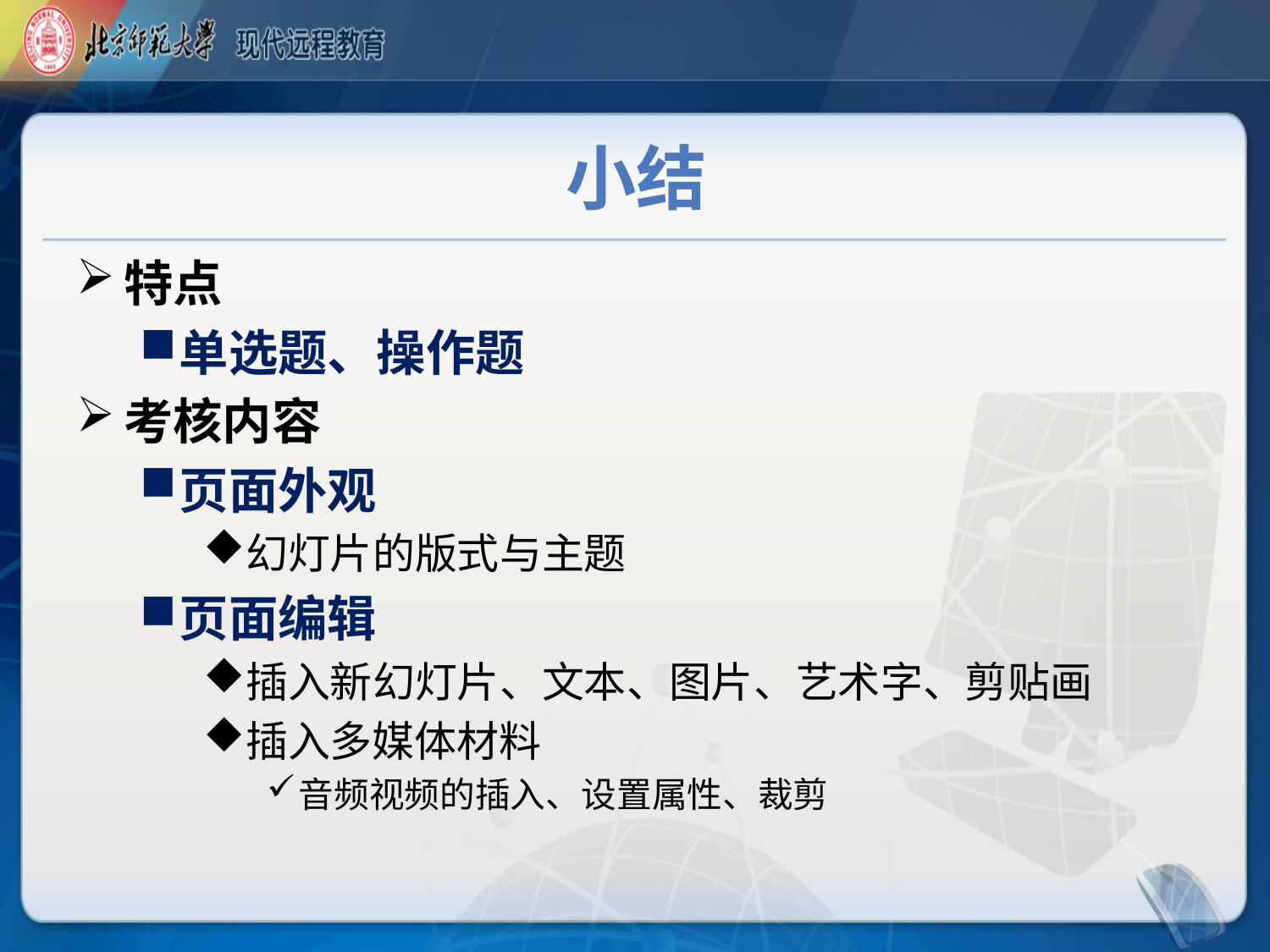

# 小结
特点
单选题、操作题
考核内容
页面外观
幻灯片的版式与主题
页面编辑
插入新幻灯片、文本、图片、艺术字、剪贴画
插入多媒体材料
音频视频的插入、设置属性、裁剪